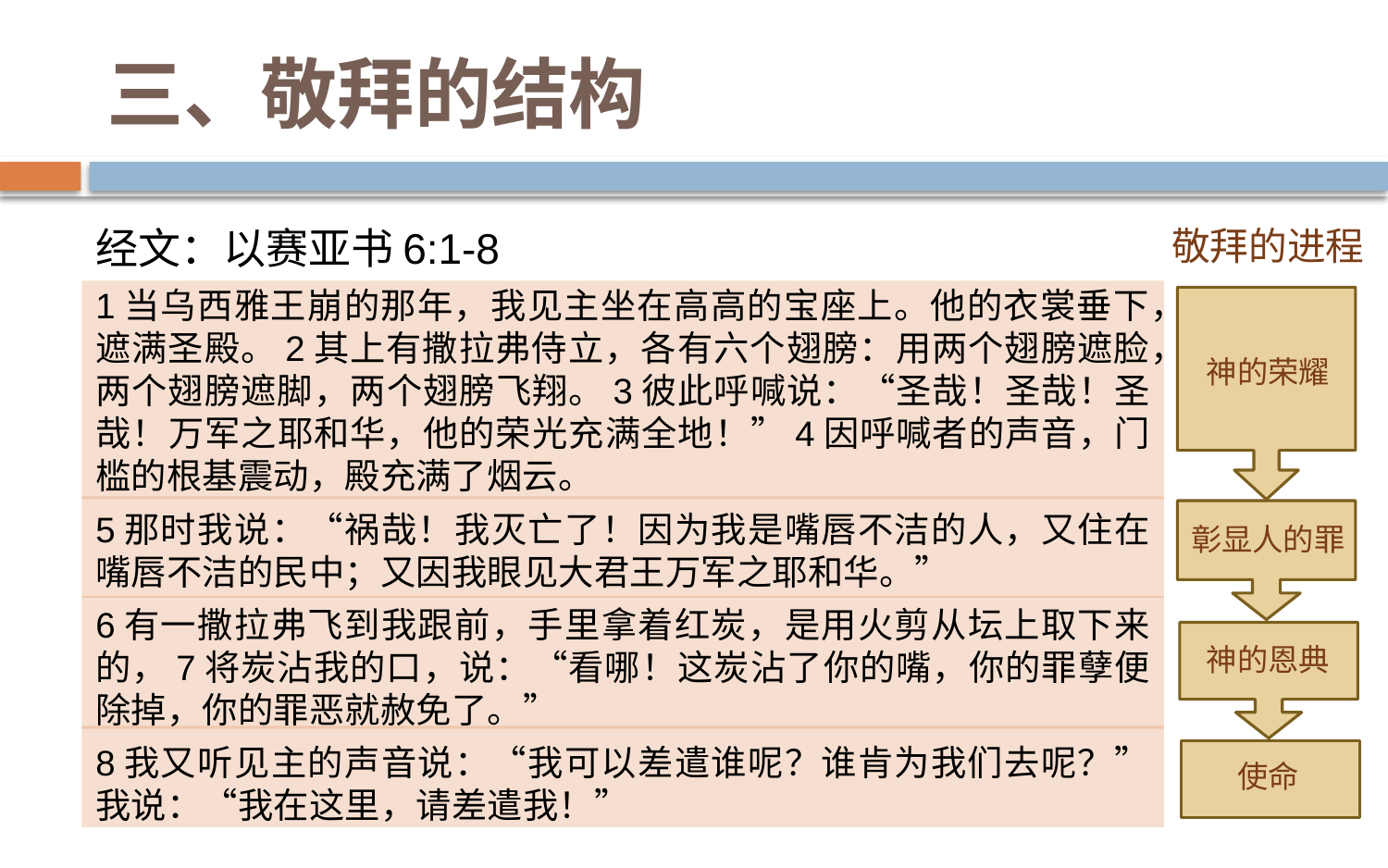

# 三、敬拜的结构
经文：以赛亚书6:1-8
1当乌西雅王崩的那年，我见主坐在高高的宝座上。他的衣裳垂下，遮满圣殿。2其上有撒拉弗侍立，各有六个翅膀：用两个翅膀遮脸，两个翅膀遮脚，两个翅膀飞翔。3彼此呼喊说：“圣哉！圣哉！圣哉！万军之耶和华，他的荣光充满全地！”4因呼喊者的声音，门槛的根基震动，殿充满了烟云。
5那时我说：“祸哉！我灭亡了！因为我是嘴唇不洁的人，又住在嘴唇不洁的民中；又因我眼见大君王万军之耶和华。”
6有一撒拉弗飞到我跟前，手里拿着红炭，是用火剪从坛上取下来的，7将炭沾我的口，说：“看哪！这炭沾了你的嘴，你的罪孽便除掉，你的罪恶就赦免了。”
8我又听见主的声音说：“我可以差遣谁呢？谁肯为我们去呢？”我说：“我在这里，请差遣我！”
敬拜的进程

神的荣耀

彰显人的罪

神的恩典

使命